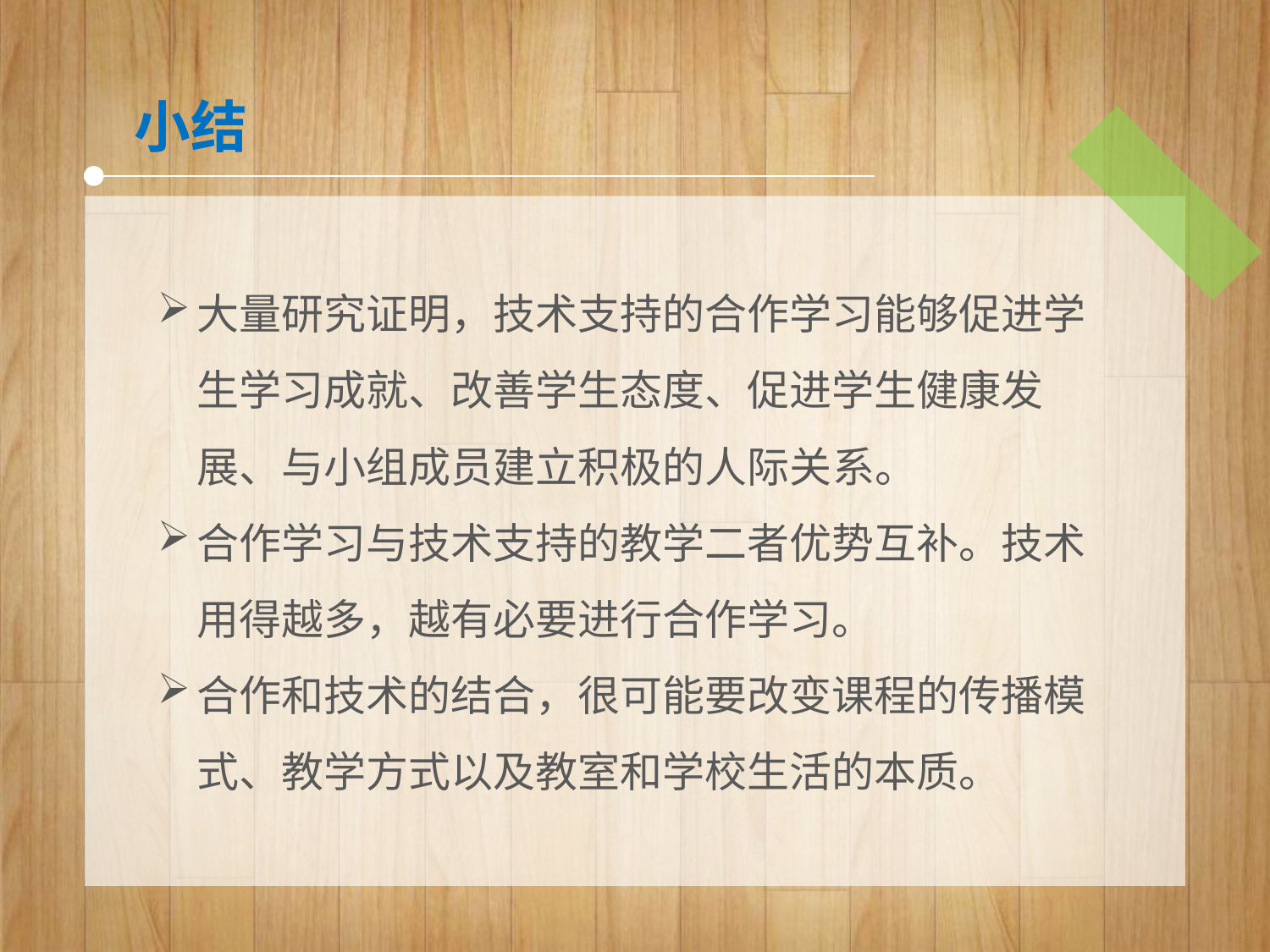

小结

大量研究证明，技术支持的合作学习能够促进学生学习成就、改善学生态度、促进学生健康发展、与小组成员建立积极的人际关系。
合作学习与技术支持的教学二者优势互补。技术用得越多，越有必要进行合作学习。
合作和技术的结合，很可能要改变课程的传播模式、教学方式以及教室和学校生活的本质。